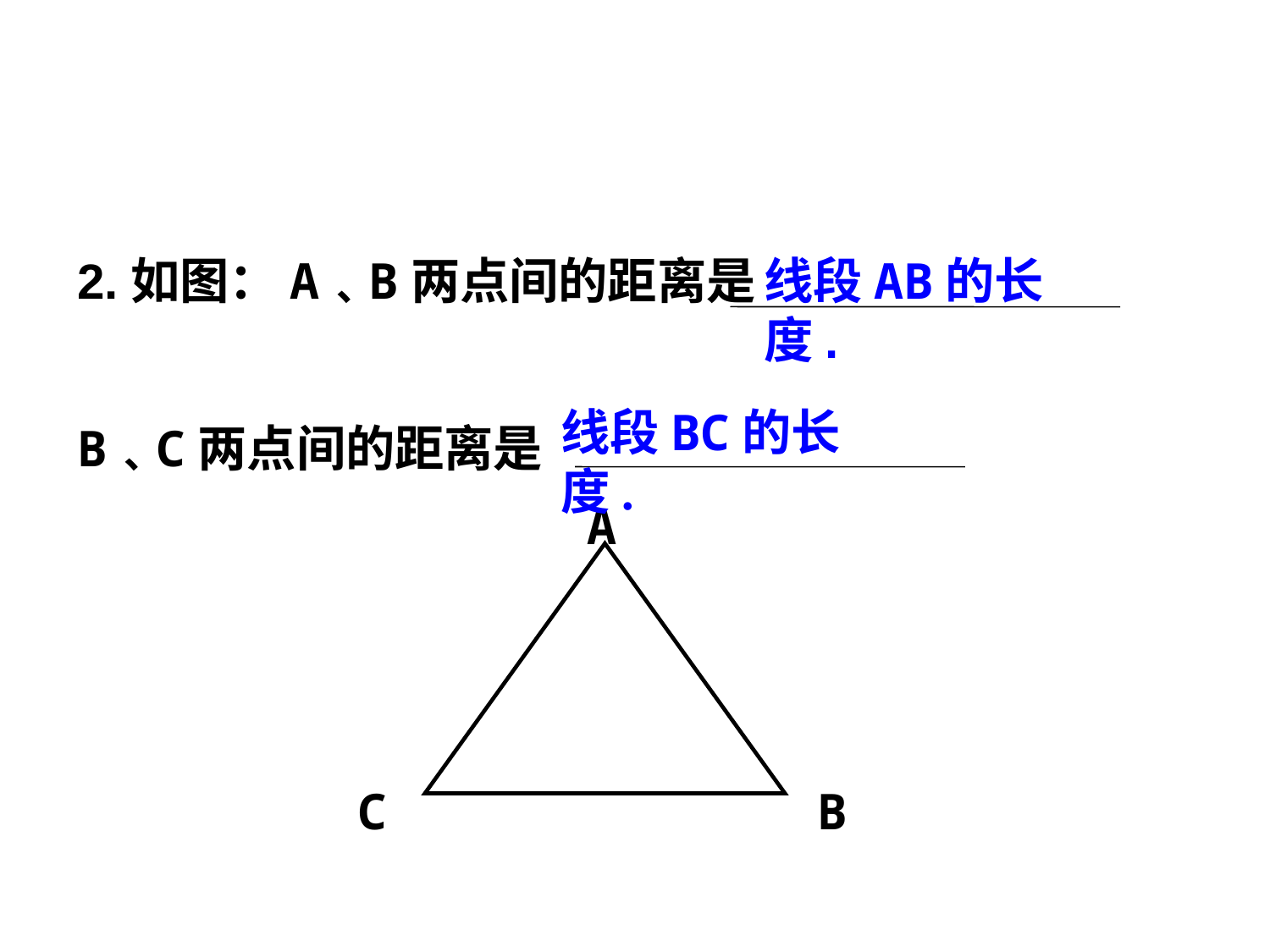

2.如图：A﹑B两点间的距离是

B﹑C两点间的距离是
线段AB的长度.

线段BC的长度.

A

C
B